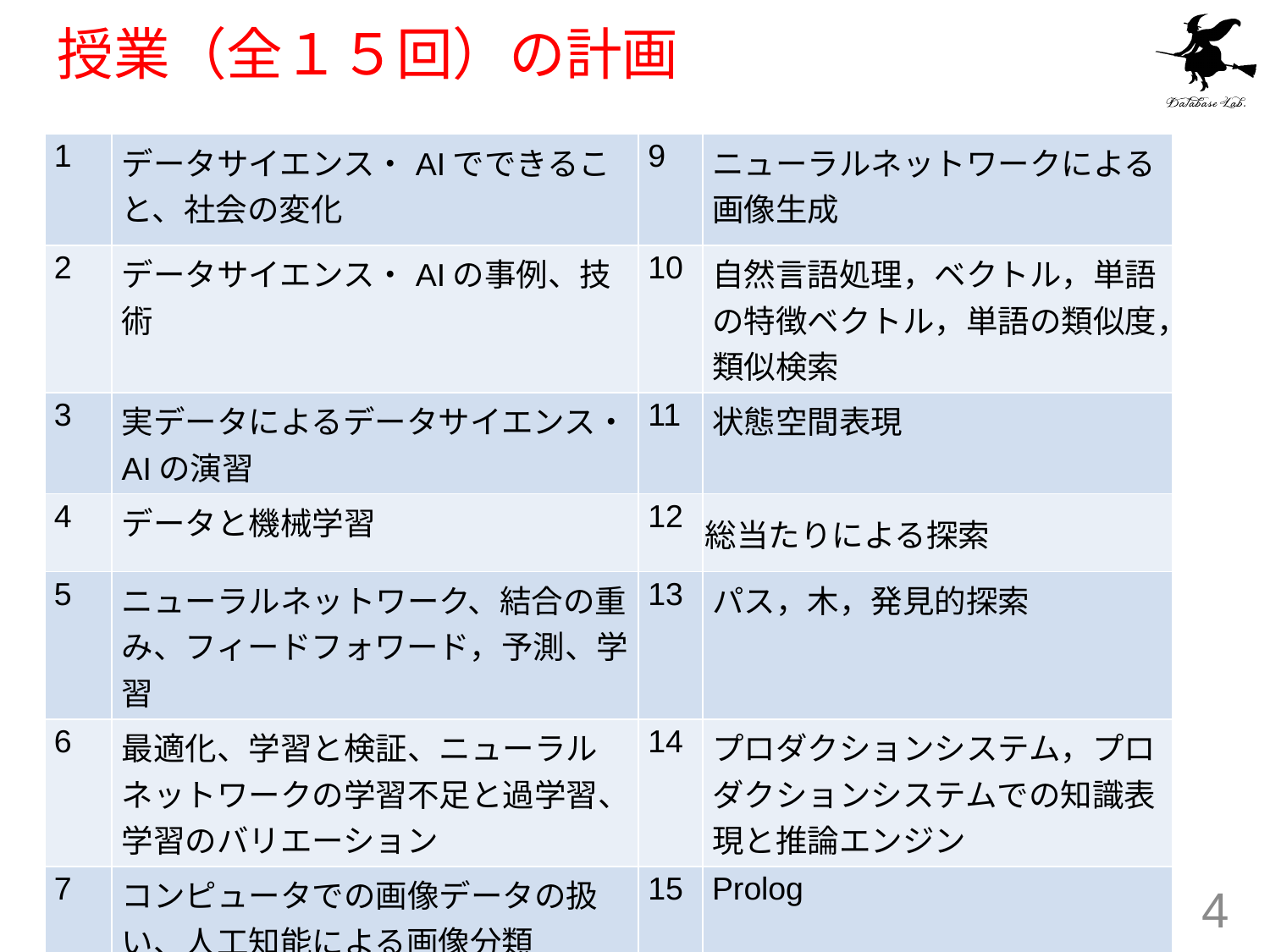

# 授業（全１５回）の計画
| 1 | データサイエンス・AIでできること、社会の変化 | 9 | ニューラルネットワークによる画像生成 |
| --- | --- | --- | --- |
| 2 | データサイエンス・AIの事例、技術 | 10 | 自然言語処理，ベクトル，単語の特徴ベクトル，単語の類似度，類似検索 |
| 3 | 実データによるデータサイエンス・AIの演習 | 11 | 状態空間表現 |
| 4 | データと機械学習 | 12 | 総当たりによる探索 |
| 5 | ニューラルネットワーク、結合の重み、フィードフォワード，予測、学習 | 13 | パス，木，発見的探索 |
| 6 | 最適化、学習と検証、ニューラルネットワークの学習不足と過学習、学習のバリエーション | 14 | プロダクションシステム，プロダクションシステムでの知識表現と推論エンジン |
| 7 | コンピュータでの画像データの扱い、人工知能による画像分類 | 15 | Prolog |
| 8 | 画像からの物体検出、顔検出、画像のセグメンテーション |  |  |
4